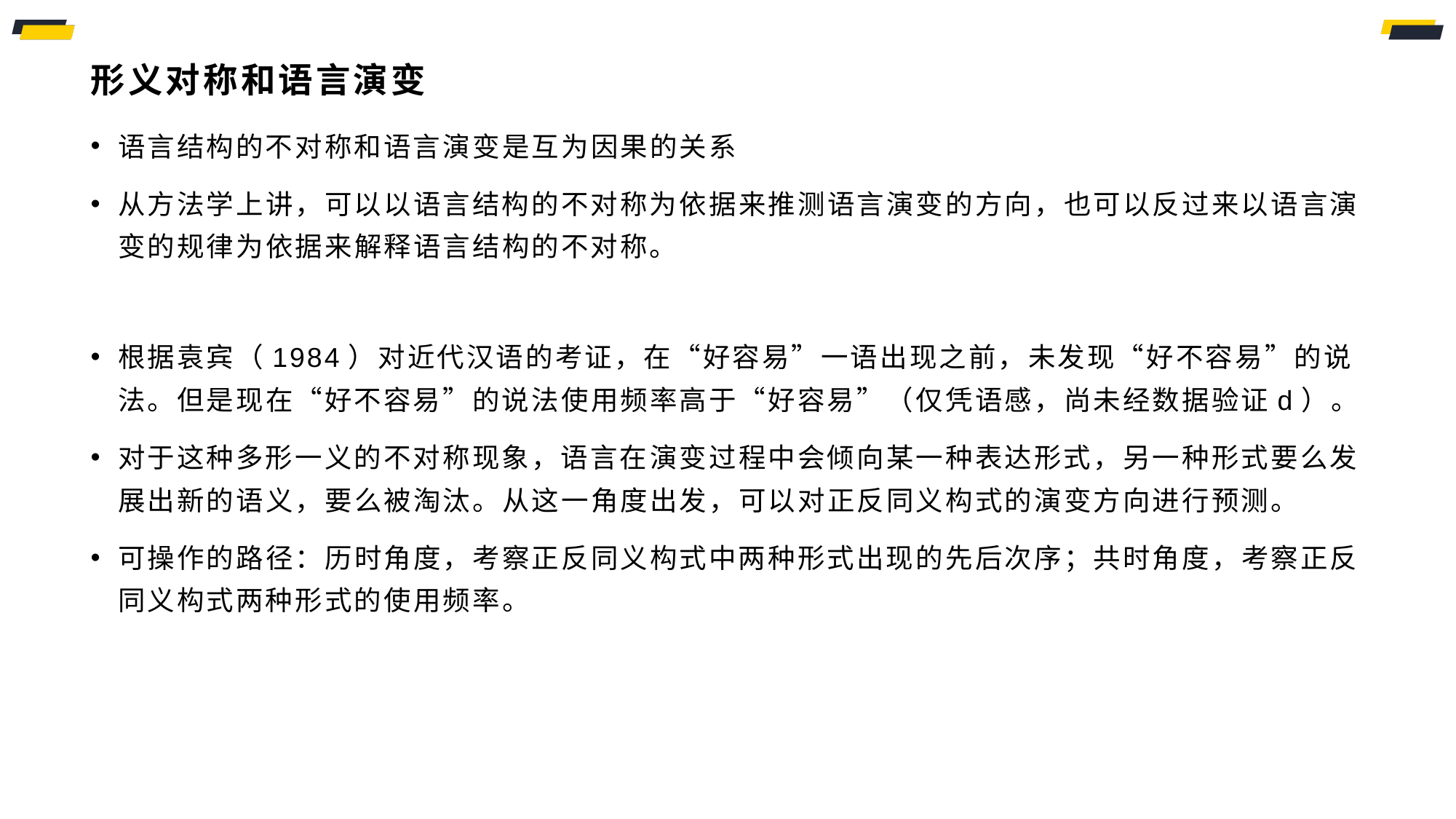

# 形义对称和语言演变
语言结构的不对称和语言演变是互为因果的关系
从方法学上讲，可以以语言结构的不对称为依据来推测语言演变的方向，也可以反过来以语言演变的规律为依据来解释语言结构的不对称。

根据袁宾（1984）对近代汉语的考证，在“好容易”一语出现之前，未发现“好不容易”的说法。但是现在“好不容易”的说法使用频率高于“好容易”（仅凭语感，尚未经数据验证d）。
对于这种多形一义的不对称现象，语言在演变过程中会倾向某一种表达形式，另一种形式要么发展出新的语义，要么被淘汰。从这一角度出发，可以对正反同义构式的演变方向进行预测。
可操作的路径：历时角度，考察正反同义构式中两种形式出现的先后次序；共时角度，考察正反同义构式两种形式的使用频率。